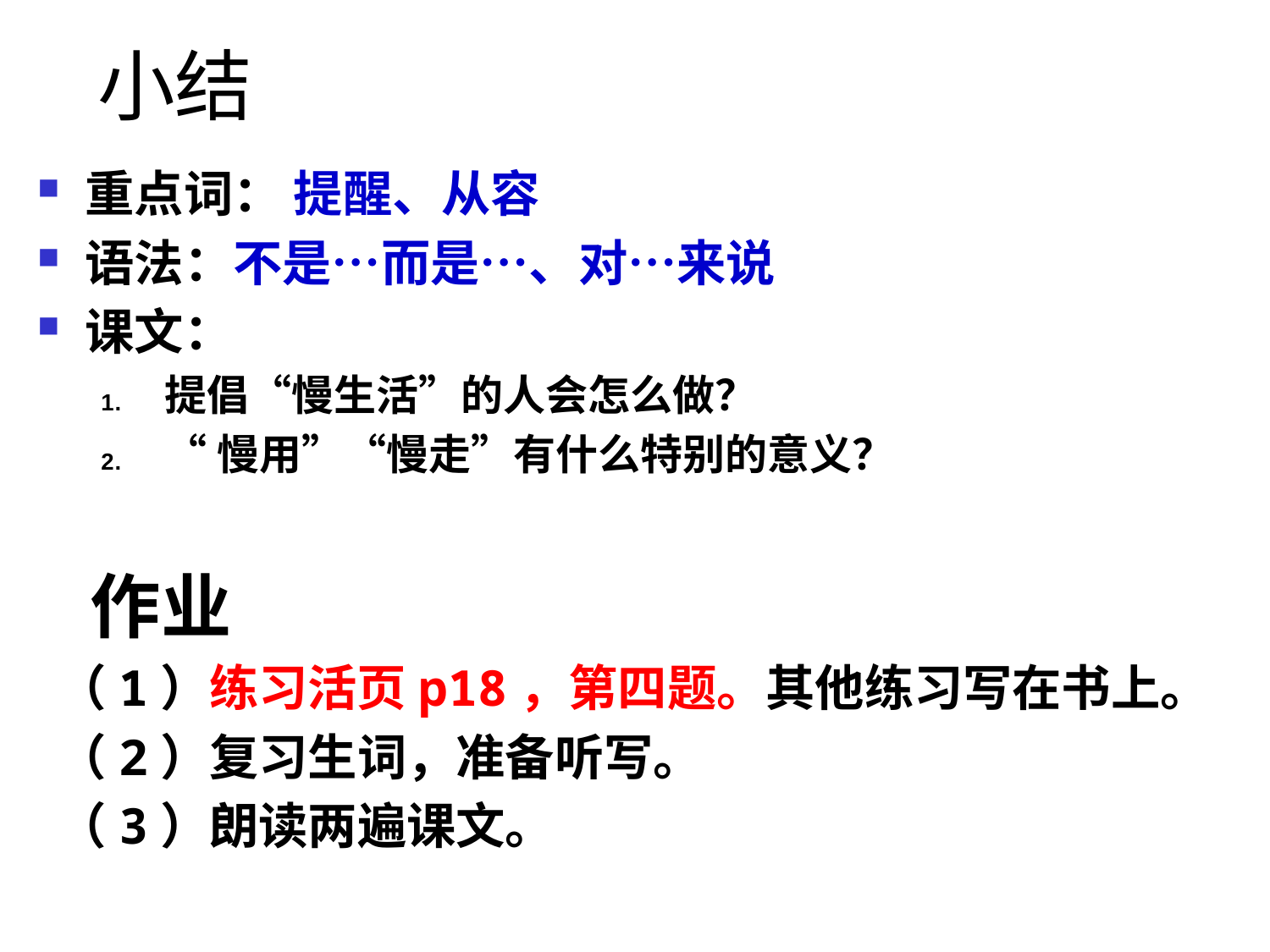

# 小结
重点词： 提醒、从容
语法：不是…而是…、对…来说
课文：
提倡“慢生活”的人会怎么做？
“慢用”“慢走”有什么特别的意义？
 作业
（1）练习活页p18，第四题。其他练习写在书上。
（2）复习生词，准备听写。
（3）朗读两遍课文。